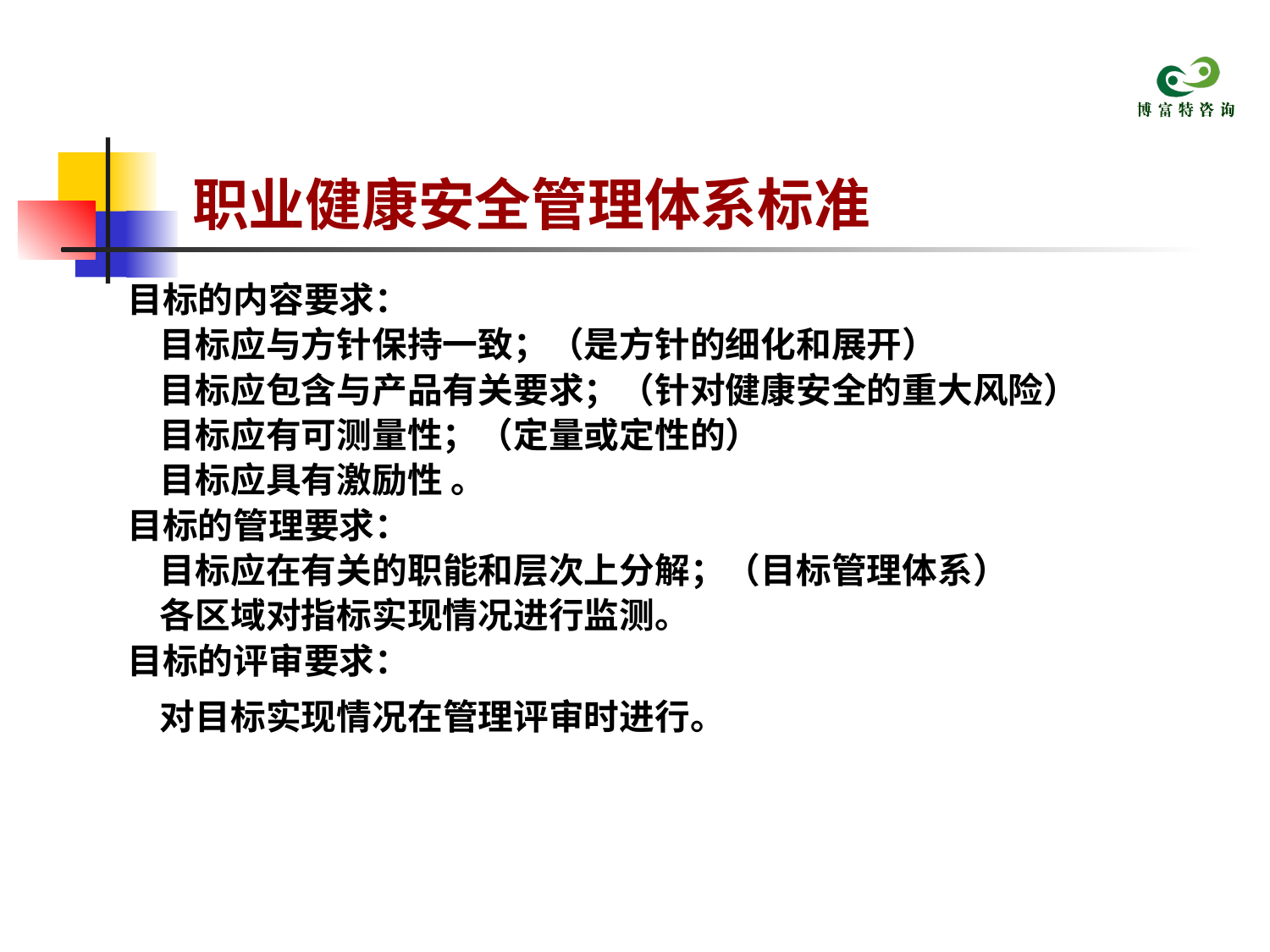

# 职业健康安全管理体系标准
目标的内容要求：
   目标应与方针保持一致；（是方针的细化和展开）
   目标应包含与产品有关要求；（针对健康安全的重大风险）
   目标应有可测量性；（定量或定性的）
   目标应具有激励性 。
目标的管理要求：
   目标应在有关的职能和层次上分解；（目标管理体系）
   各区域对指标实现情况进行监测。
目标的评审要求：
   对目标实现情况在管理评审时进行。

76